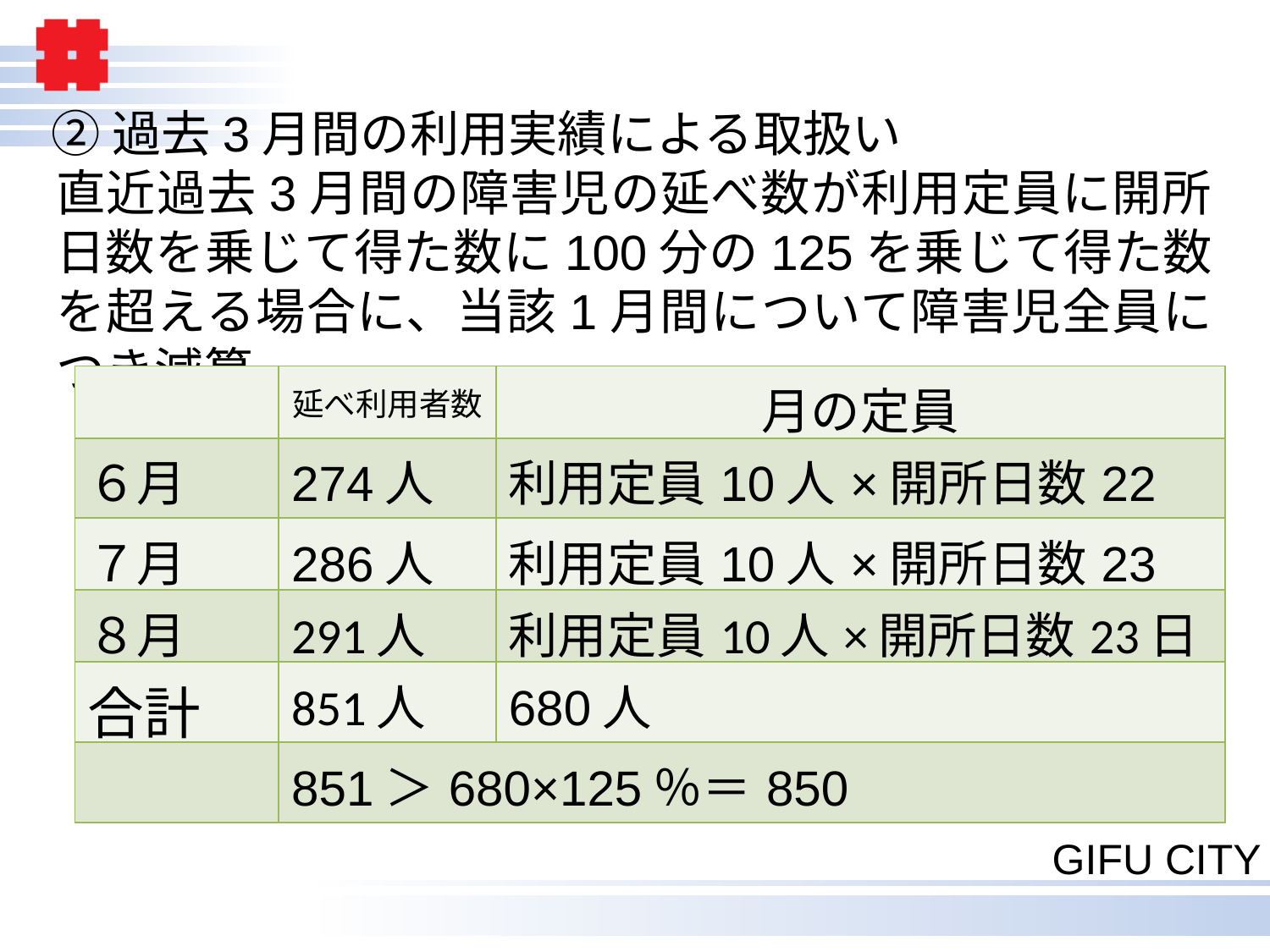

②過去3月間の利用実績による取扱い
直近過去3月間の障害児の延べ数が利用定員に開所日数を乗じて得た数に100分の125を乗じて得た数を超える場合に、当該1月間について障害児全員につき減算。

|  | 延べ利用者数 | 月の定員 |
| --- | --- | --- |
| ６月 | 274人 | 利用定員10人×開所日数22日 |
| ７月 | 286人 | 利用定員10人×開所日数23日 |
| ８月 | 291人 | 利用定員10人×開所日数23日 |
| 合計 | 851人 | 680人 |
|  | 851＞680×125％＝850 |  |